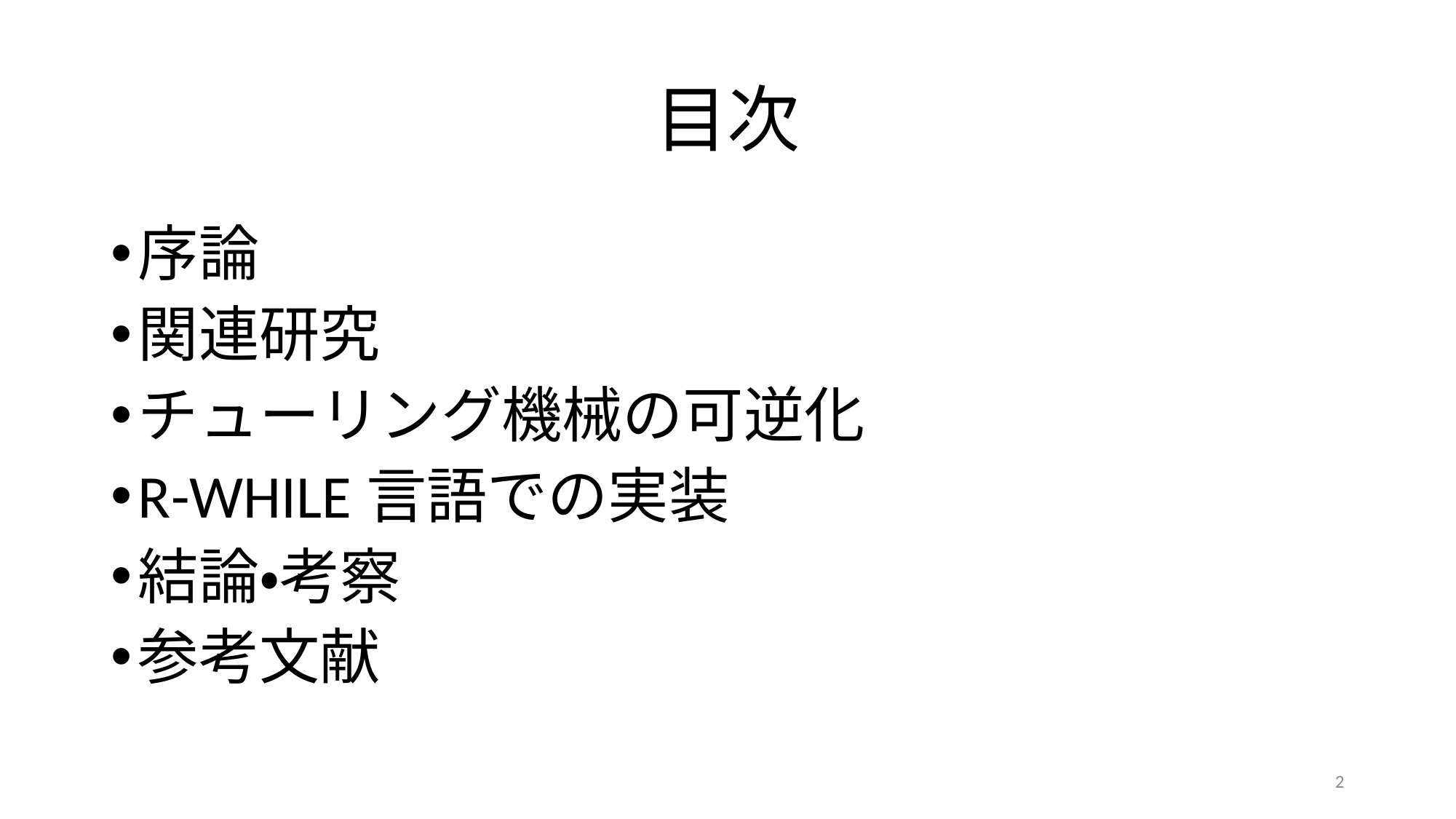

# 目次
序論
関連研究
チューリング機械の可逆化
R-WHILE言語での実装
結論・考察
参考文献

2